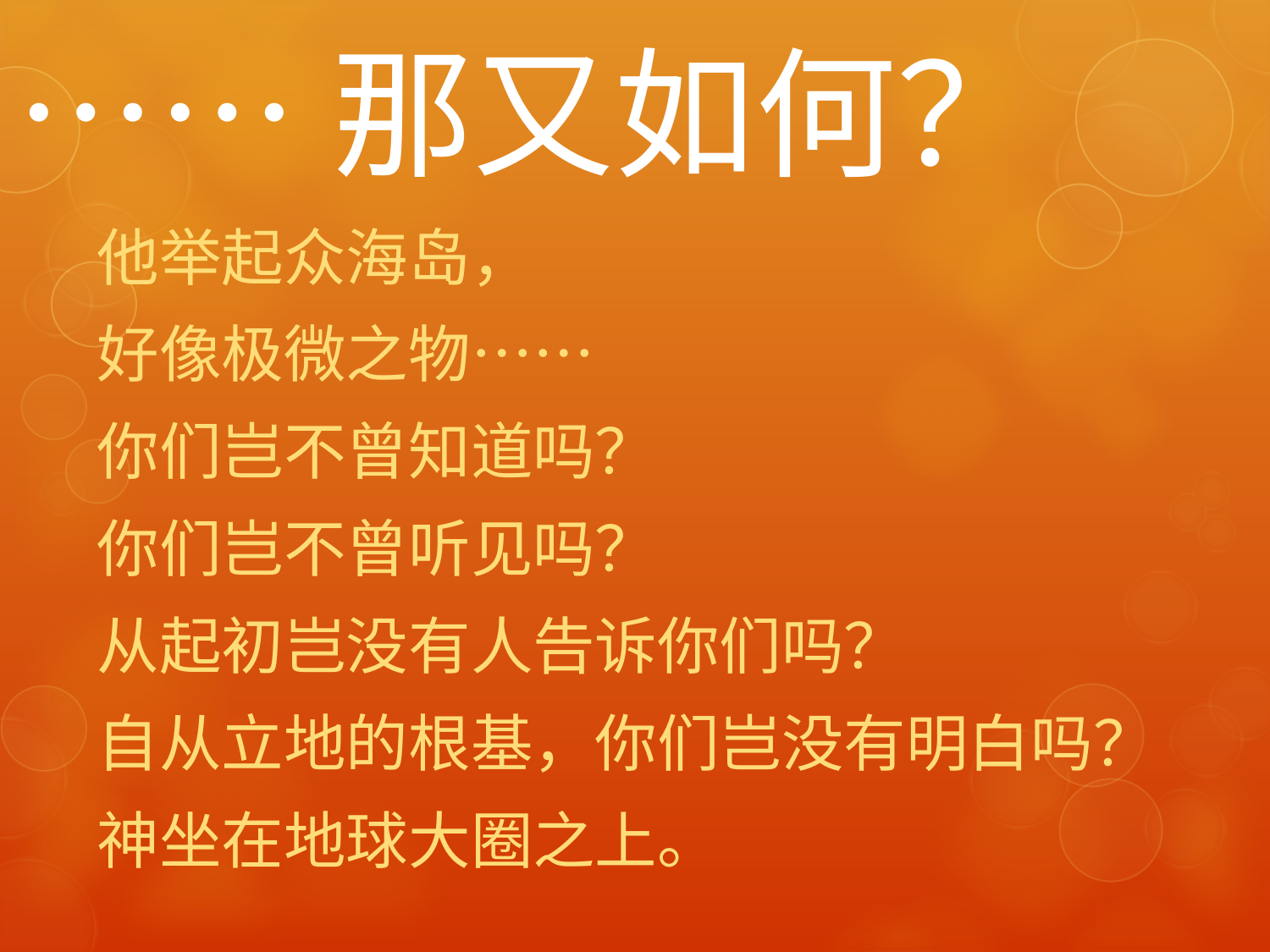

# ……那又如何？
他举起众海岛，
好像极微之物……
你们岂不曾知道吗？
你们岂不曾听见吗？
从起初岂没有人告诉你们吗？
自从立地的根基，你们岂没有明白吗？
神坐在地球大圈之上。